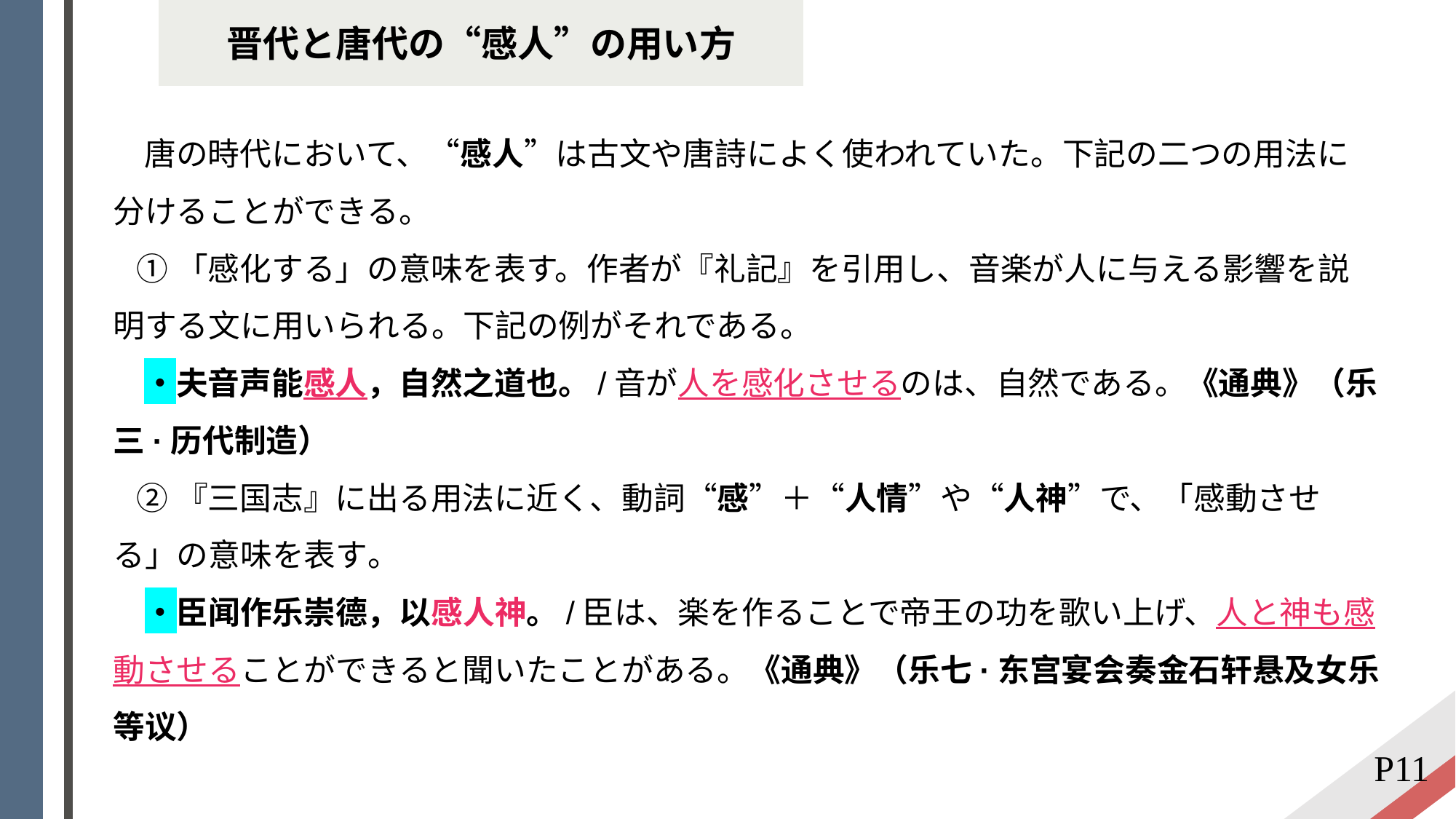

晋代と唐代の“感人”の用い方
 唐の時代において、“感人”は古文や唐詩によく使われていた。下記の二つの用法に分けることができる。
 ①「感化する」の意味を表す。作者が『礼記』を引用し、音楽が人に与える影響を説明する文に用いられる。下記の例がそれである。
 ・夫音声能感人，自然之道也。/音が人を感化させるのは、自然である。《通典》（乐三·历代制造）
 ②『三国志』に出る用法に近く、動詞“感”＋“人情”や“人神”で、「感動させる」の意味を表す。
 ・臣闻作乐崇德，以感人神。/臣は、楽を作ることで帝王の功を歌い上げ、人と神も感動させることができると聞いたことがある。《通典》（乐七·东宫宴会奏金石轩悬及女乐等议）

P11